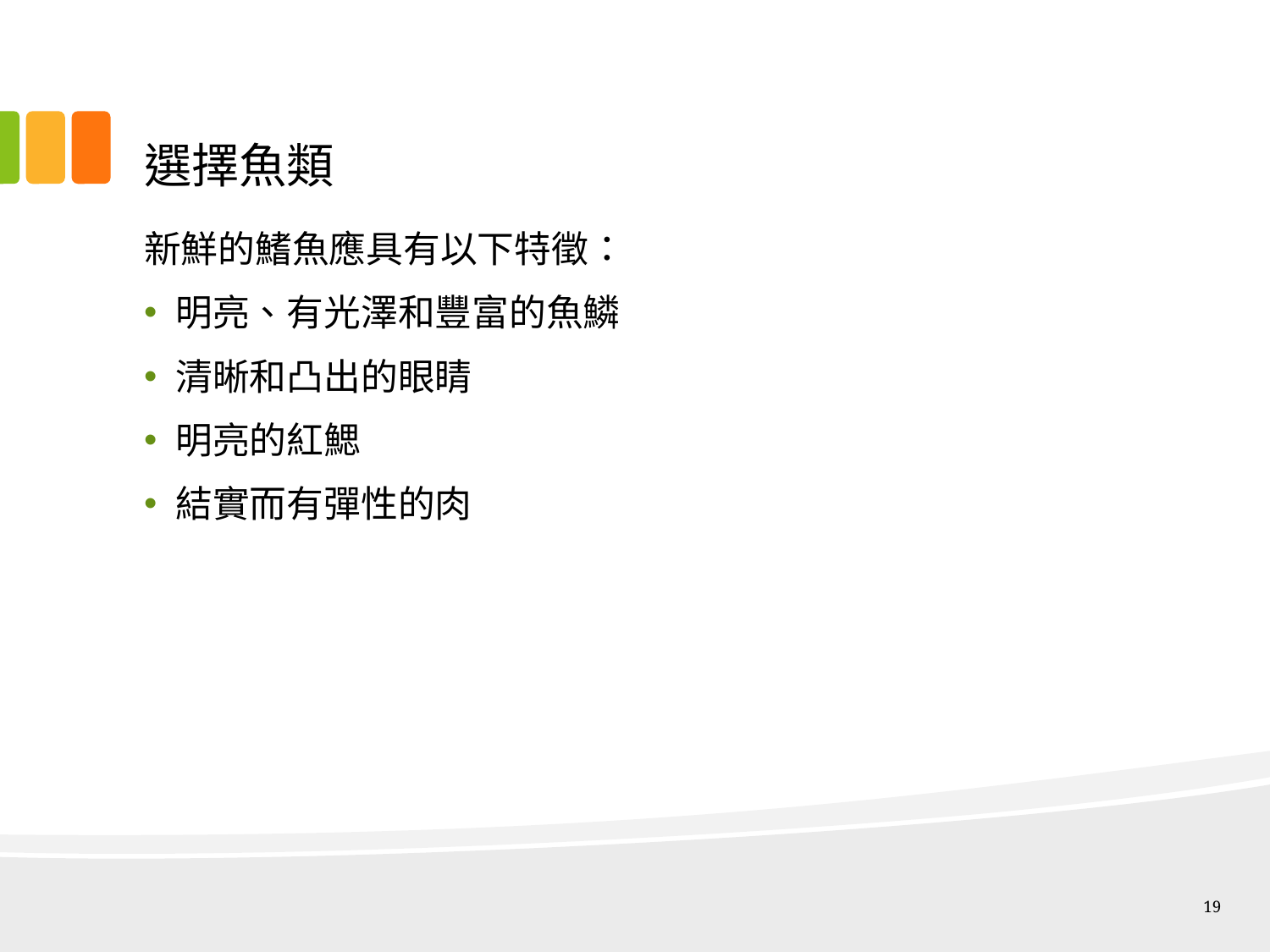

# 選擇魚類
新鮮的鰭魚應具有以下特徵：
明亮、有光澤和豐富的魚鱗
清晰和凸出的眼睛
明亮的紅鰓
結實而有彈性的肉
19